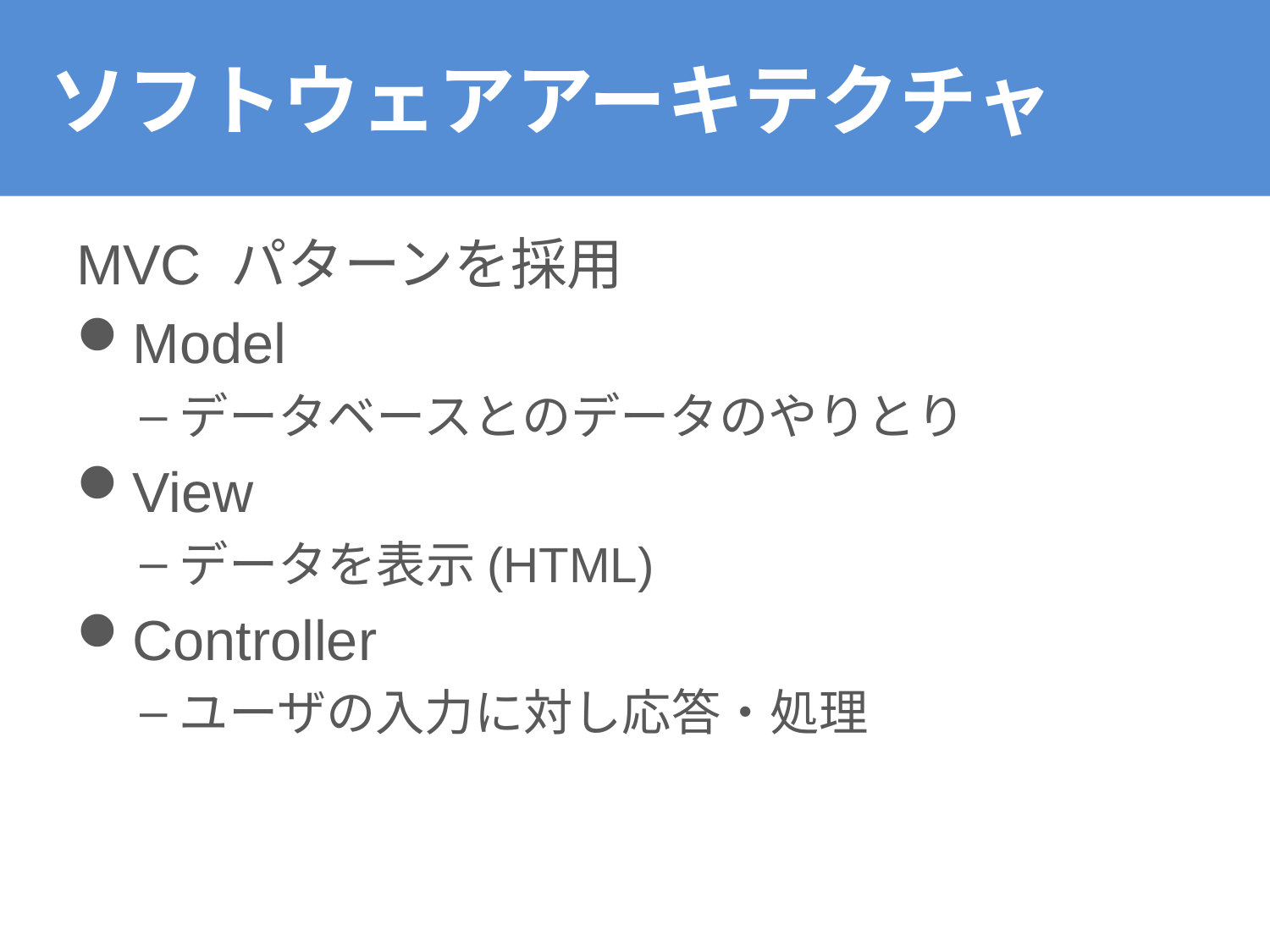

# ソフトウェアアーキテクチャ
MVC パターンを採用
Model
データベースとのデータのやりとり
View
データを表示(HTML)
Controller
ユーザの入力に対し応答・処理